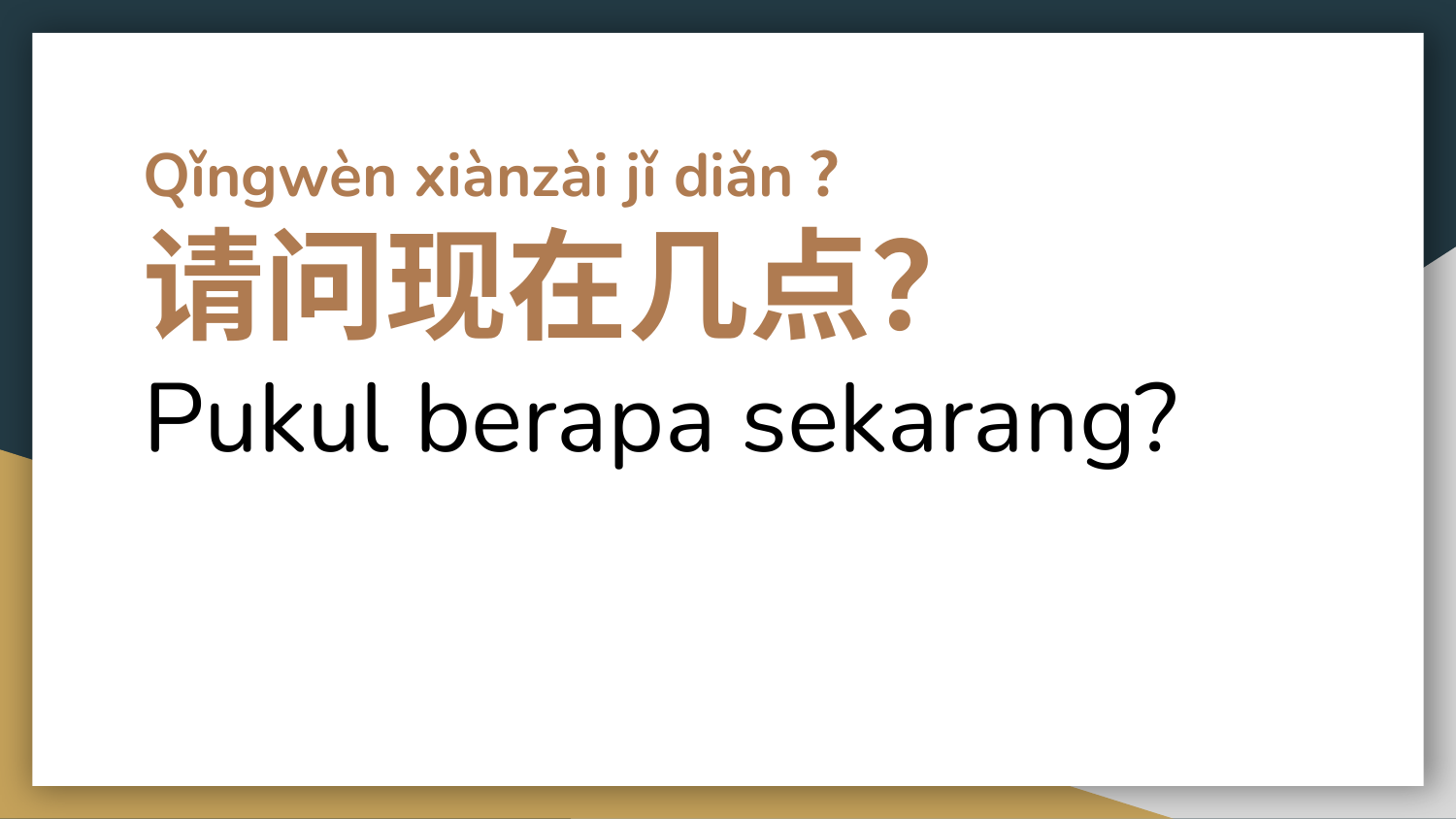

# Qǐngwèn xiànzài jǐ diǎn？
请问现在几点？
Pukul berapa sekarang?